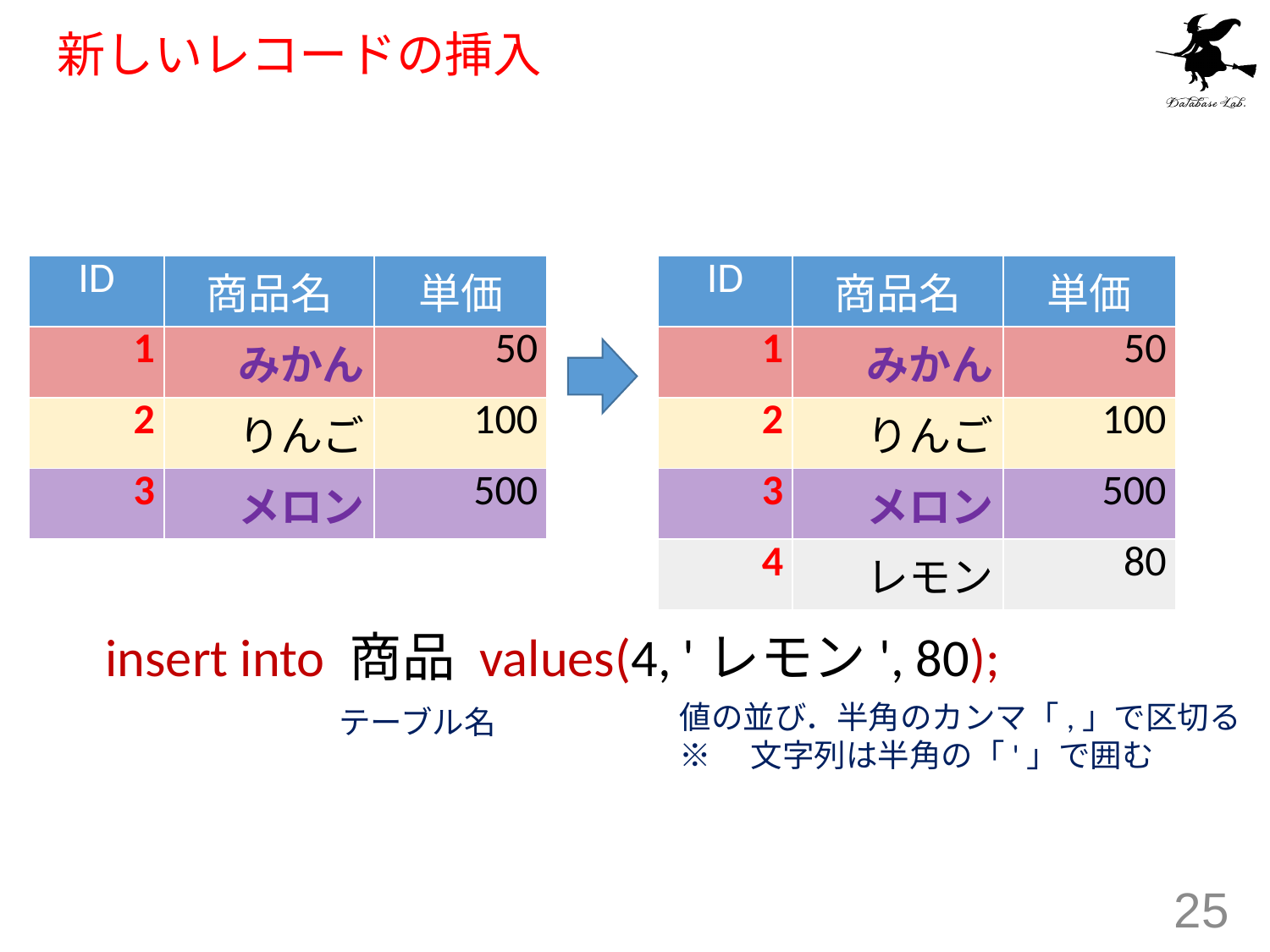

# 新しいレコードの挿入
| ID | 商品名 | 単価 |
| --- | --- | --- |
| 1 | みかん | 50 |
| 2 | りんご | 100 |
| 3 | メロン | 500 |
| ID | 商品名 | 単価 |
| --- | --- | --- |
| 1 | みかん | 50 |
| 2 | りんご | 100 |
| 3 | メロン | 500 |
| 4 | レモン | 80 |

insert into 商品 values(4, 'レモン', 80);
値の並び．半角のカンマ「,」で区切る
※　文字列は半角の「'」で囲む
テーブル名
25